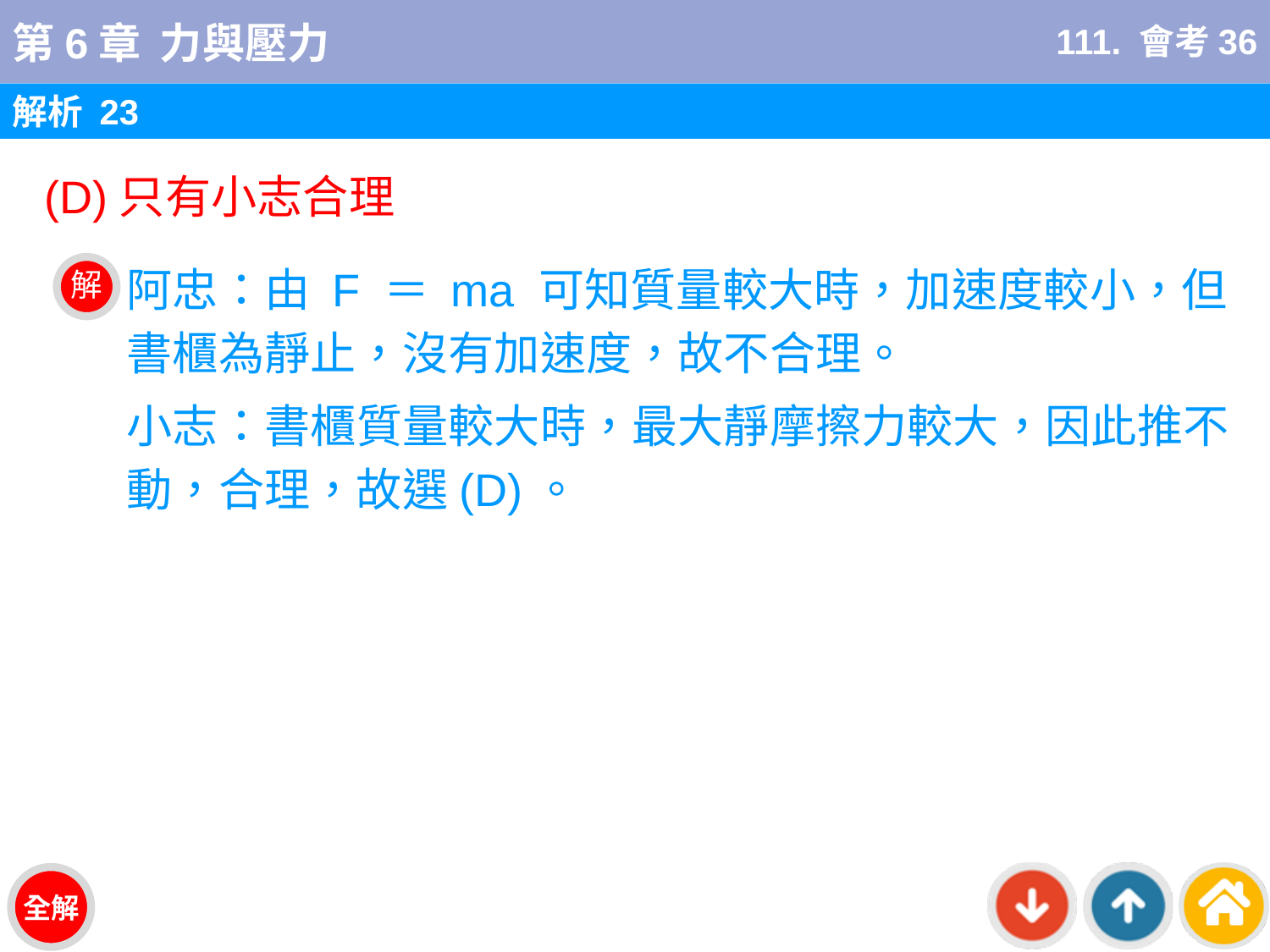

111. 會考36
解析 23
(D)只有小志合理
阿忠：由 F ＝ ma 可知質量較大時，加速度較小，但書櫃為靜止，沒有加速度，故不合理。
小志：書櫃質量較大時，最大靜摩擦力較大，因此推不動，合理，故選(D)。
解
全解